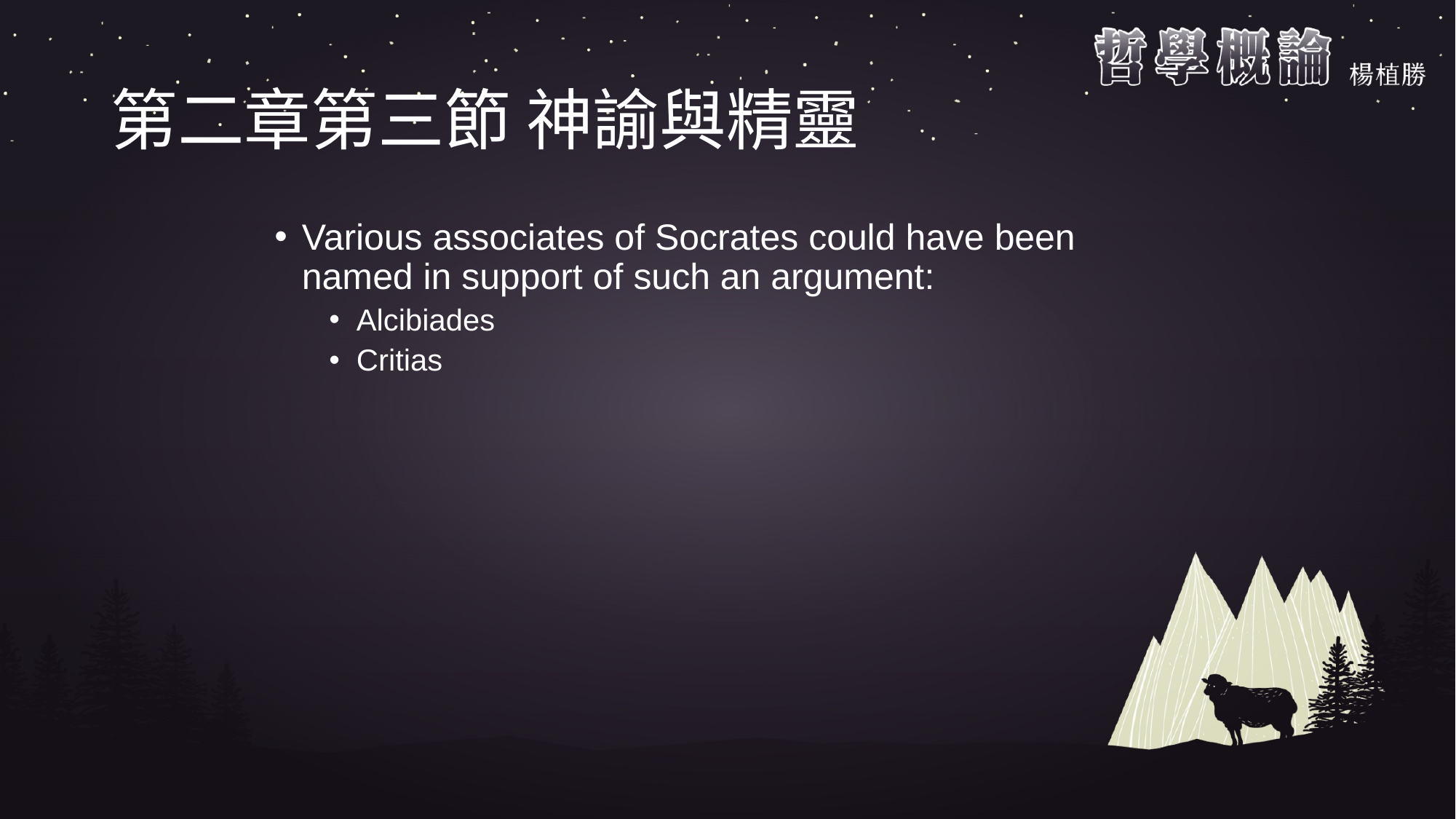

# 第二章第三節 神諭與精靈
Various associates of Socrates could have been named in support of such an argument:
Alcibiades
Critias